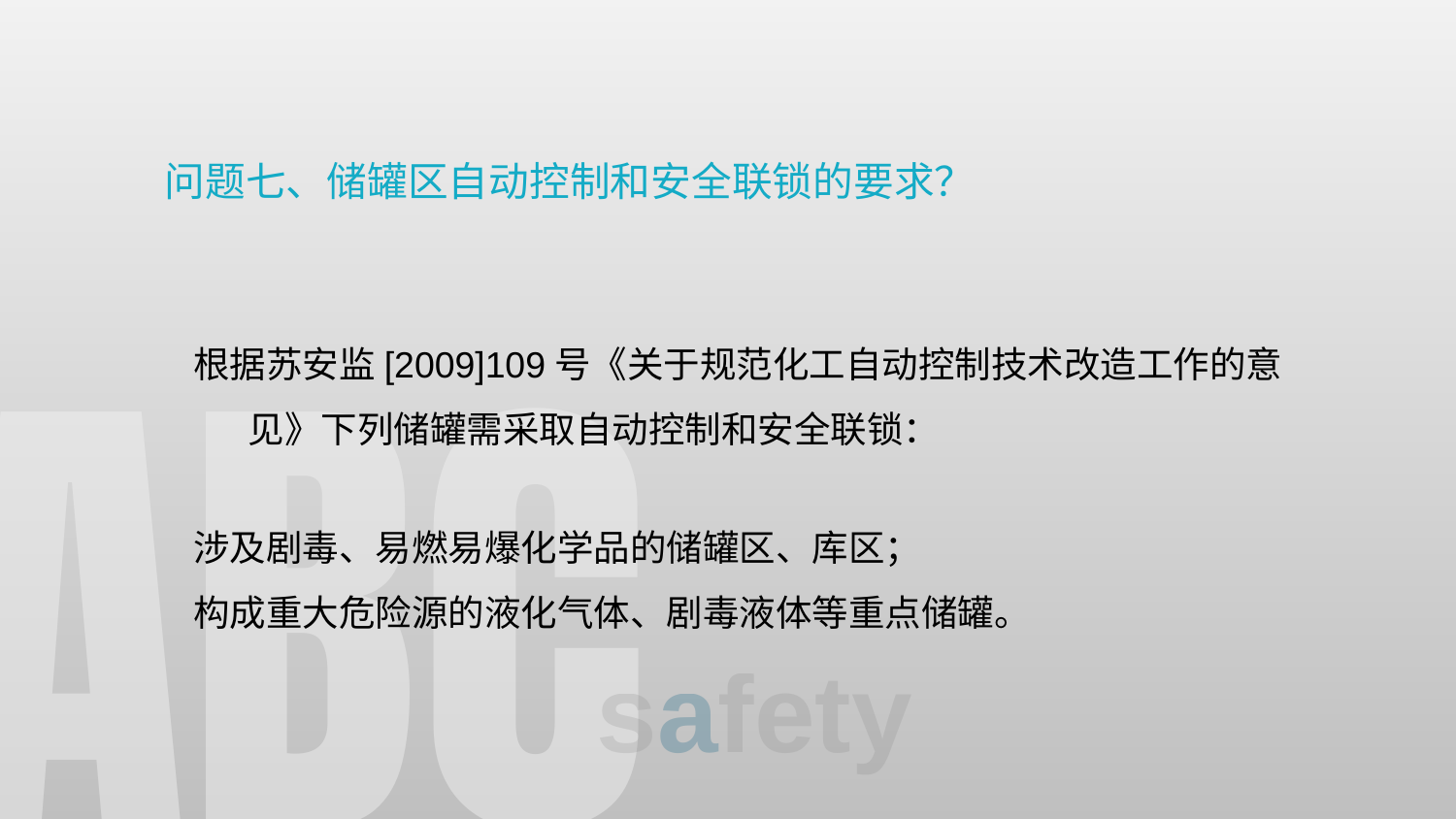

问题七、储罐区自动控制和安全联锁的要求？
根据苏安监[2009]109号《关于规范化工自动控制技术改造工作的意见》下列储罐需采取自动控制和安全联锁：
涉及剧毒、易燃易爆化学品的储罐区、库区；
构成重大危险源的液化气体、剧毒液体等重点储罐。